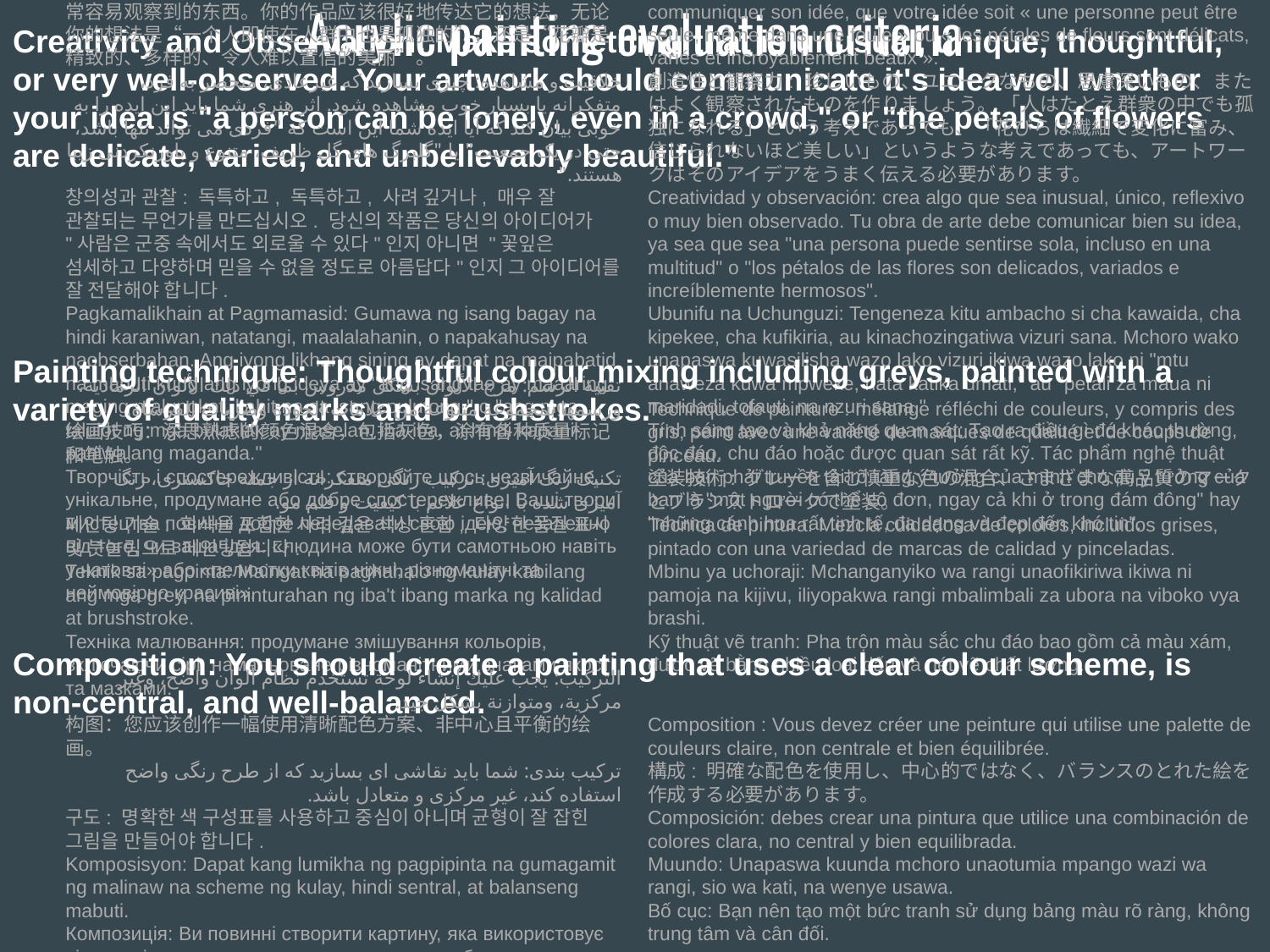

Acrylic painting evaluation criteria
Creativity and Observation: Make something that is unusual, unique, thoughtful, or very well-observed. Your artwork should communicate it's idea well whether your idea is "a person can be lonely, even in a crowd," or "the petals of flowers are delicate, varied, and unbelievably beautiful."
الإبداع والملاحظة: اصنع شيئًا غير عادي أو فريدًا أو مدروسًا أو تمت ملاحظته جيدًا. يجب أن ينقل عملك الفني فكرته بشكل جيد سواء كانت فكرتك هي "يمكن لأي شخص أن يشعر بالوحدة، حتى في حشد من الناس،" أو "بتلات الزهور حساسة ومتنوعة وجميلة بشكل لا يصدق".
创造力和观察力：做出一些不寻常的、独特的、深思熟虑的或非常容易观察到的东西。你的作品应该很好地传达它的想法，无论你的想法是“一个人即使在人群中也是孤独的”，还是“花瓣是精致的、多样的、令人难以置信的美丽”。
خلاقیت و مشاهده: چیزی بسازید که غیرعادی، منحصر به فرد، متفکرانه یا بسیار خوب مشاهده شود. اثر هنری شما باید این ایده را به خوبی بیان کند که آیا ایده شما این است که "فردی می تواند تنها باشد، حتی در یک جمعیت" یا "گلبرگ های گل ظریف، متنوع و باورنکردنی زیبا هستند."
창의성과 관찰: 독특하고, 독특하고, 사려 깊거나, 매우 잘 관찰되는 무언가를 만드십시오. 당신의 작품은 당신의 아이디어가 "사람은 군중 속에서도 외로울 수 있다"인지 아니면 "꽃잎은 섬세하고 다양하며 믿을 수 없을 정도로 아름답다"인지 그 아이디어를 잘 전달해야 합니다.
Pagkamalikhain at Pagmamasid: Gumawa ng isang bagay na hindi karaniwan, natatangi, maalalahanin, o napakahusay na naobserbahan. Ang iyong likhang sining ay dapat na maipabatid na mabuti kung ang iyong ideya ay "ang isang tao ay maaaring maging malungkot, kahit na sa isang pulutong," o "ang mga talulot ng mga bulaklak ay maselan, iba-iba, at hindi kapani-paniwalang maganda."
Творчість і спостережливість: створюйте щось незвичайне, унікальне, продумане або добре спостережливе. Ваші твори мистецтва повинні добре передавати свою ідею, незалежно від того, чи ваша ідея: «людина може бути самотньою навіть у натовпі» або «пелюстки квітів ніжні, різноманітні та неймовірно красиві».
Créativité et observation : créez quelque chose d'inhabituel, d'unique, de réfléchi ou de très bien observé. Votre œuvre d'art doit bien communiquer son idée, que votre idée soit « une personne peut être seule, même dans une foule » ou « les pétales de fleurs sont délicats, variés et incroyablement beaux ».
創造性と観察力: 珍しいもの、ユニークなもの、思慮深いもの、またはよく観察されたものを作りましょう。 「人はたとえ群衆の中でも孤独になれる」という考えであっても、「花びらは繊細で変化に富み、信じられないほど美しい」というような考えであっても、アートワークはそのアイデアをうまく​​伝える必要があります。
Creatividad y observación: crea algo que sea inusual, único, reflexivo o muy bien observado. Tu obra de arte debe comunicar bien su idea, ya sea que sea "una persona puede sentirse sola, incluso en una multitud" o "los pétalos de las flores son delicados, variados e increíblemente hermosos".
Ubunifu na Uchunguzi: Tengeneza kitu ambacho si cha kawaida, cha kipekee, cha kufikiria, au kinachozingatiwa vizuri sana. Mchoro wako unapaswa kuwasilisha wazo lako vizuri ikiwa wazo lako ni "mtu anaweza kuwa mpweke, hata katika umati," au "petali za maua ni maridadi, tofauti, na nzuri sana."
Tính sáng tạo và khả năng quan sát: Tạo ra điều gì đó khác thường, độc đáo, chu đáo hoặc được quan sát rất kỹ. Tác phẩm nghệ thuật của bạn phải truyền tải rõ ràng ý tưởng của mình cho dù ý tưởng của bạn là "một người có thể cô đơn, ngay cả khi ở trong đám đông" hay "những cánh hoa rất tinh tế, đa dạng và đẹp đến khó tin".
Painting technique: Thoughtful colour mixing including greys, painted with a variety of quality marks and brushstrokes.
تقنية الرسم: مزج الألوان بشكل مدروس بما في ذلك الألوان الرمادية، ورسمها بمجموعة متنوعة من علامات الجودة وضربات الفرشاة.
绘画技巧：深思熟虑的颜色混合，包括灰色，涂有各种质量标记和笔触。
تکنیک رنگ آمیزی: ترکیب رنگی متفکرانه از جمله خاکستری، رنگ آمیزی شده با انواع علائم با کیفیت و قلم مو.
페인팅 기술: 회색을 포함한 사려 깊은 색상 혼합, 다양한 품질 표시 및 붓놀림으로 페인팅됩니다.
Teknik sa pagpinta: Maingat na paghahalo ng kulay kabilang ang mga grey, na pininturahan ng iba't ibang marka ng kalidad at brushstroke.
Техніка малювання: продумане змішування кольорів, включаючи сірі, намальоване різноманітними знаками якості та мазками.
Technique de peinture : mélange réfléchi de couleurs, y compris des gris, peint avec une variété de marques de qualité et de coups de pinceau.
塗装技術: グレーを含む慎重な色の混合、さまざまな高品質のマークとブラシストロークで塗装。
Técnica de pintura: Mezcla cuidadosa de colores, incluidos grises, pintado con una variedad de marcas de calidad y pinceladas.
Mbinu ya uchoraji: Mchanganyiko wa rangi unaofikiriwa ikiwa ni pamoja na kijivu, iliyopakwa rangi mbalimbali za ubora na viboko vya brashi.
Kỹ thuật vẽ tranh: Pha trộn màu sắc chu đáo bao gồm cả màu xám, được vẽ bằng nhiều loại dấu và nét vẽ chất lượng.
Composition: You should create a painting that uses a clear colour scheme, is non-central, and well-balanced.
التركيب: يجب عليك إنشاء لوحة تستخدم نظام ألوان واضح، وغير مركزية، ومتوازنة بشكل جيد.
构图：您应该创作一幅使用清晰配色方案、非中心且平衡的绘画。
ترکیب بندی: شما باید نقاشی ای بسازید که از طرح رنگی واضح استفاده کند، غیر مرکزی و متعادل باشد.
구도: 명확한 색 구성표를 사용하고 중심이 아니며 균형이 잘 잡힌 그림을 만들어야 합니다.
Komposisyon: Dapat kang lumikha ng pagpipinta na gumagamit ng malinaw na scheme ng kulay, hindi sentral, at balanseng mabuti.
Композиція: Ви повинні створити картину, яка використовує чітку колірну схему, не є центральною та добре збалансованою.
Composition : Vous devez créer une peinture qui utilise une palette de couleurs claire, non centrale et bien équilibrée.
構成: 明確な配色を使用し、中心的ではなく、バランスのとれた絵を作成する必要があります。
Composición: debes crear una pintura que utilice una combinación de colores clara, no central y bien equilibrada.
Muundo: Unapaswa kuunda mchoro unaotumia mpango wazi wa rangi, sio wa kati, na wenye usawa.
Bố cục: Bạn nên tạo một bức tranh sử dụng bảng màu rõ ràng, không trung tâm và cân đối.